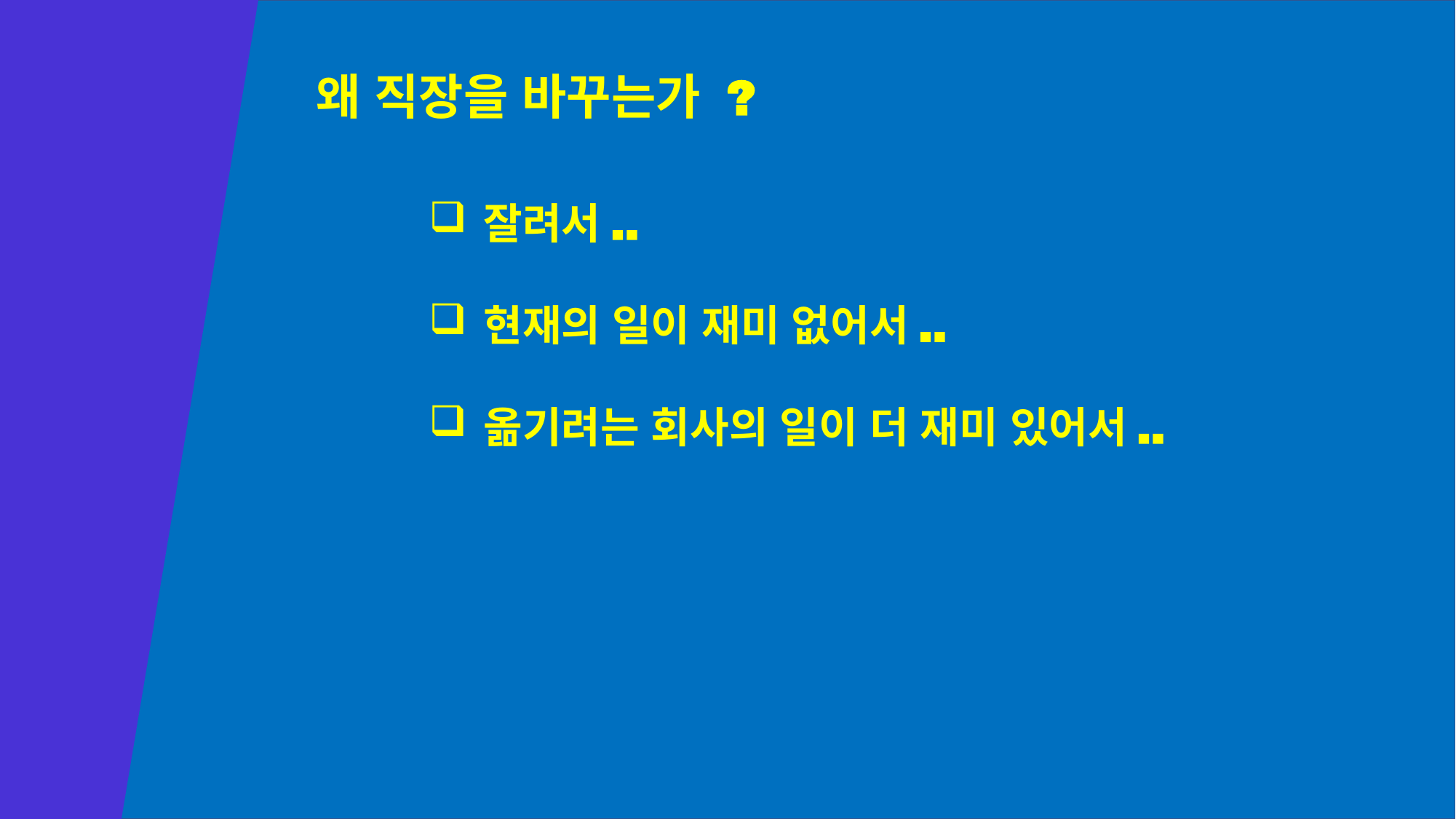

왜 직장을 바꾸는가 ?
잘려서..

현재의 일이 재미 없어서..

옮기려는 회사의 일이 더 재미 있어서..